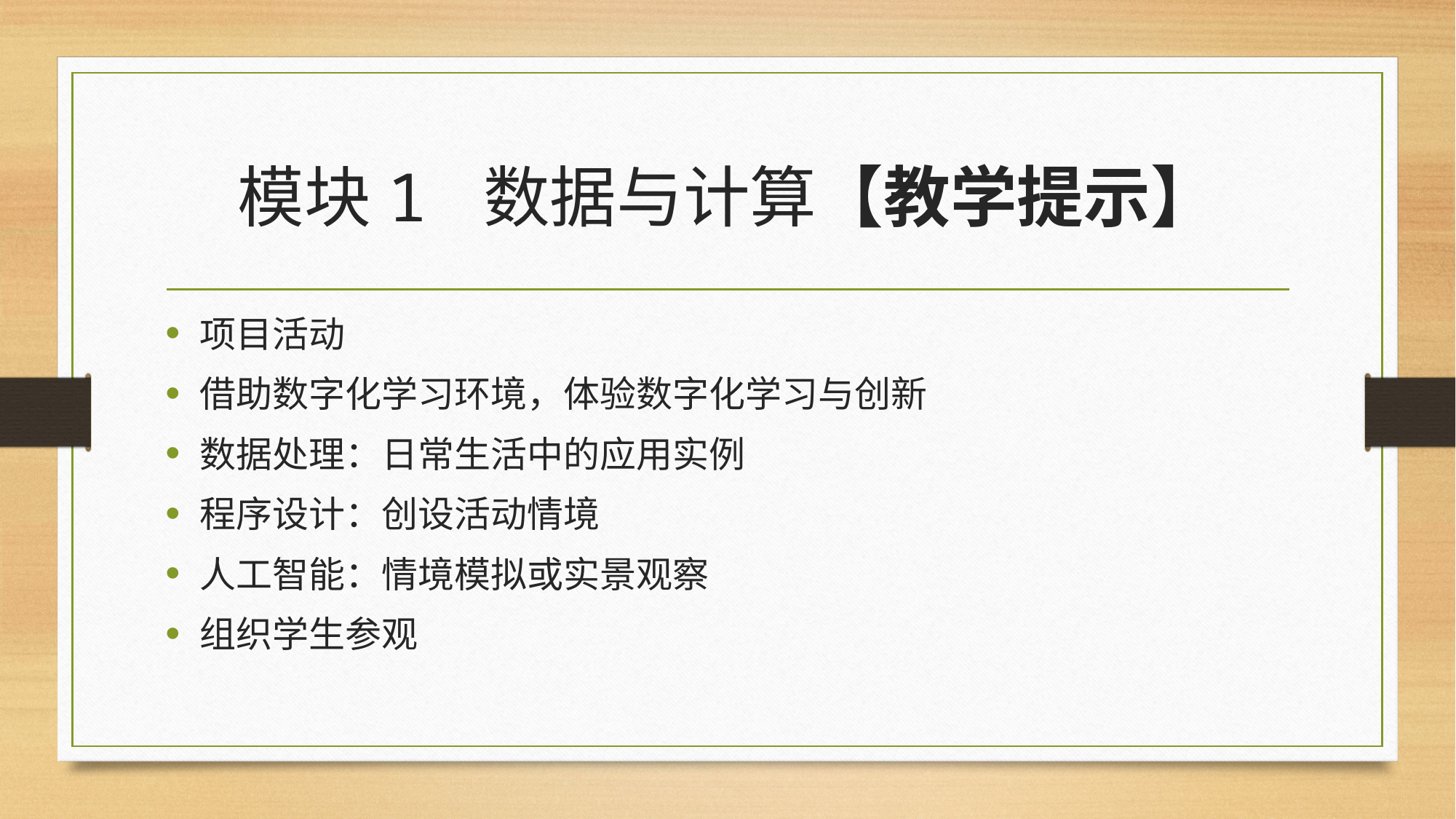

# 模块1 数据与计算【教学提示】
项目活动
借助数字化学习环境，体验数字化学习与创新
数据处理：日常生活中的应用实例
程序设计：创设活动情境
人工智能：情境模拟或实景观察
组织学生参观